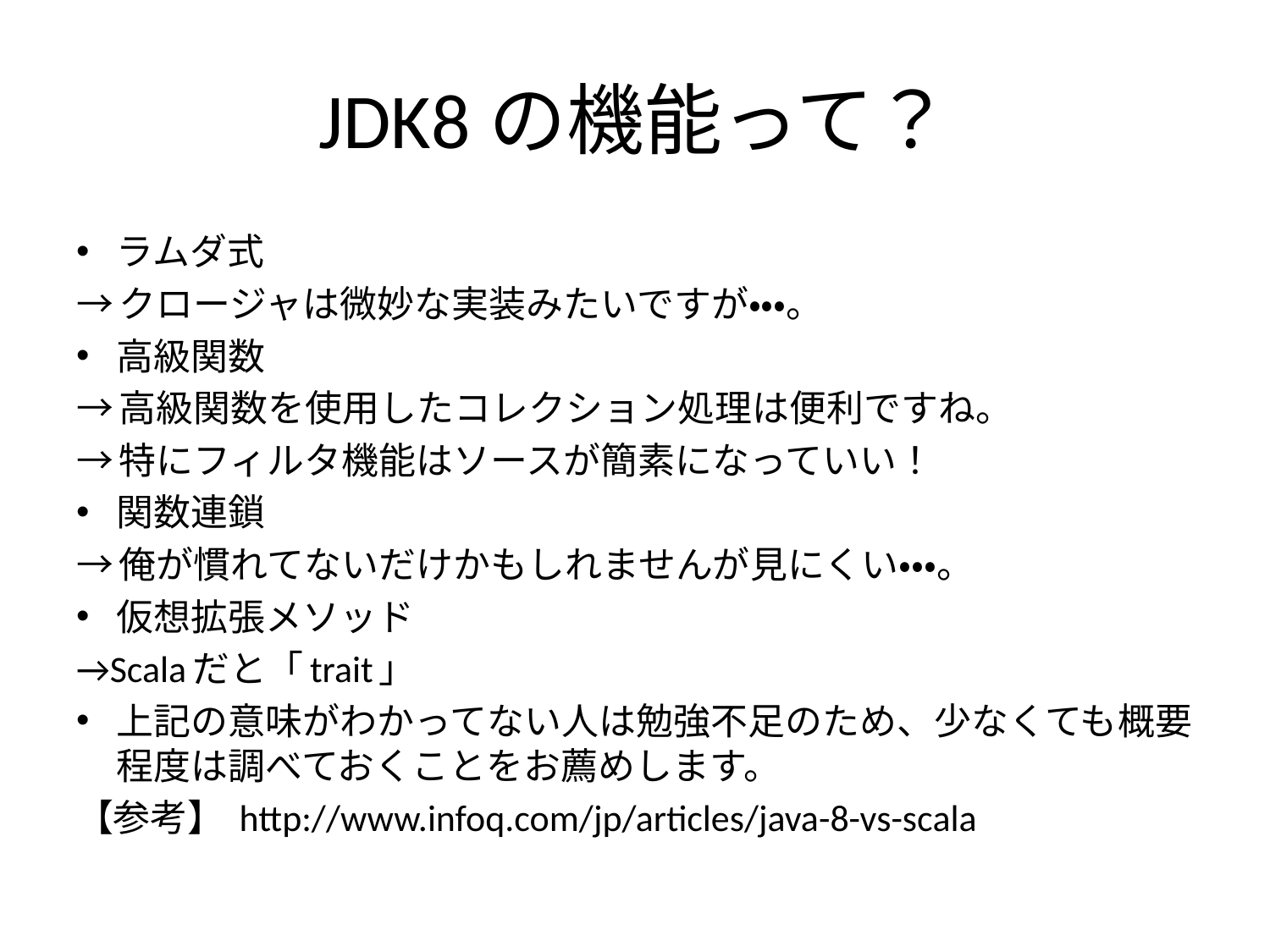

# JDK8の機能って？
ラムダ式
→クロージャは微妙な実装みたいですが・・・。
高級関数
→高級関数を使用したコレクション処理は便利ですね。
→特にフィルタ機能はソースが簡素になっていい！
関数連鎖
→俺が慣れてないだけかもしれませんが見にくい・・・。
仮想拡張メソッド
→Scalaだと「trait」
上記の意味がわかってない人は勉強不足のため、少なくても概要程度は調べておくことをお薦めします。
【参考】 http://www.infoq.com/jp/articles/java-8-vs-scala